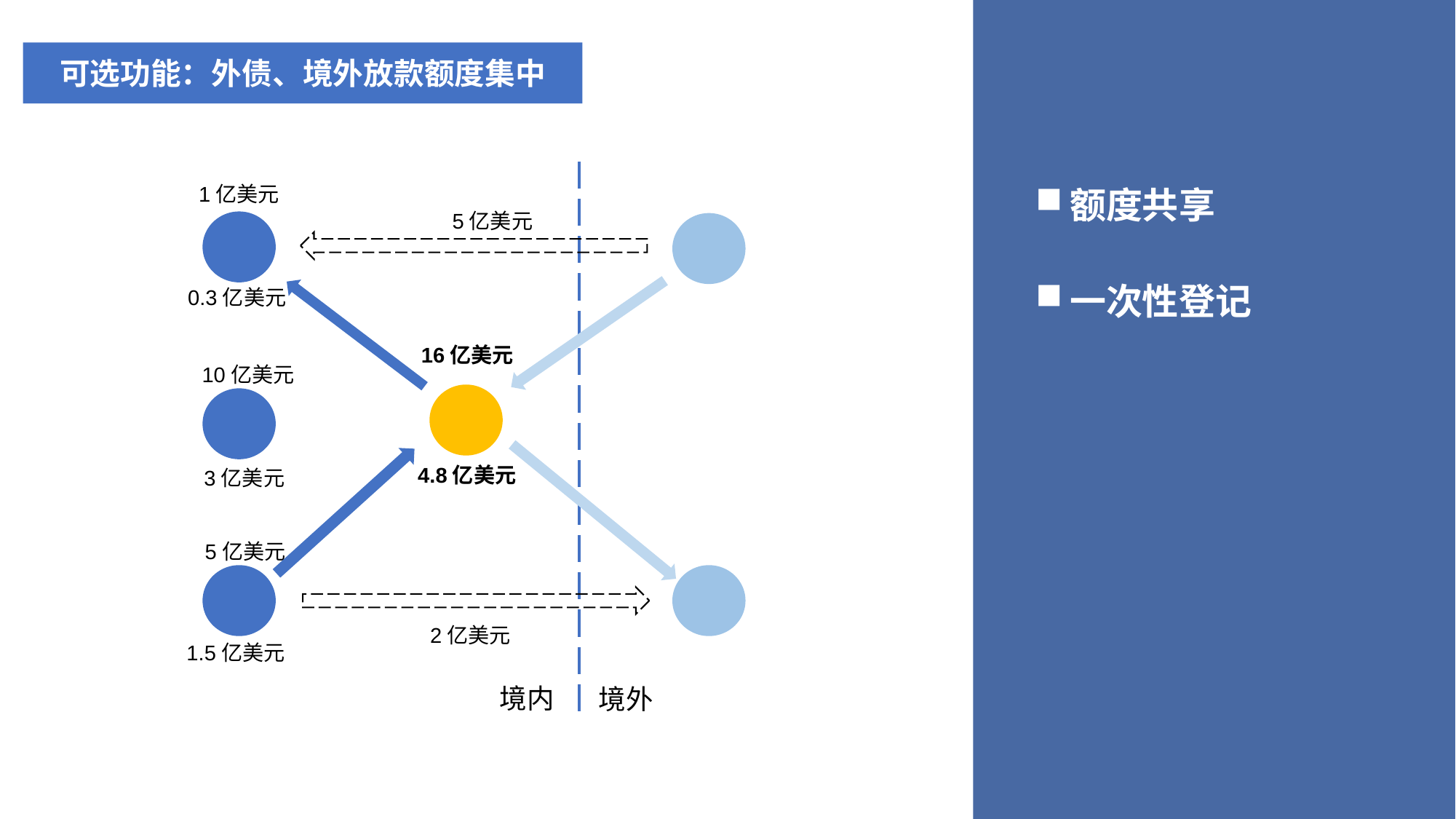

可选功能：外债、境外放款额度集中
额度共享
1亿美元
5亿美元

一次性登记
0.3亿美元

16亿美元
10亿美元

4.8亿美元
3亿美元

5亿美元

2亿美元
1.5亿美元
境内
境外